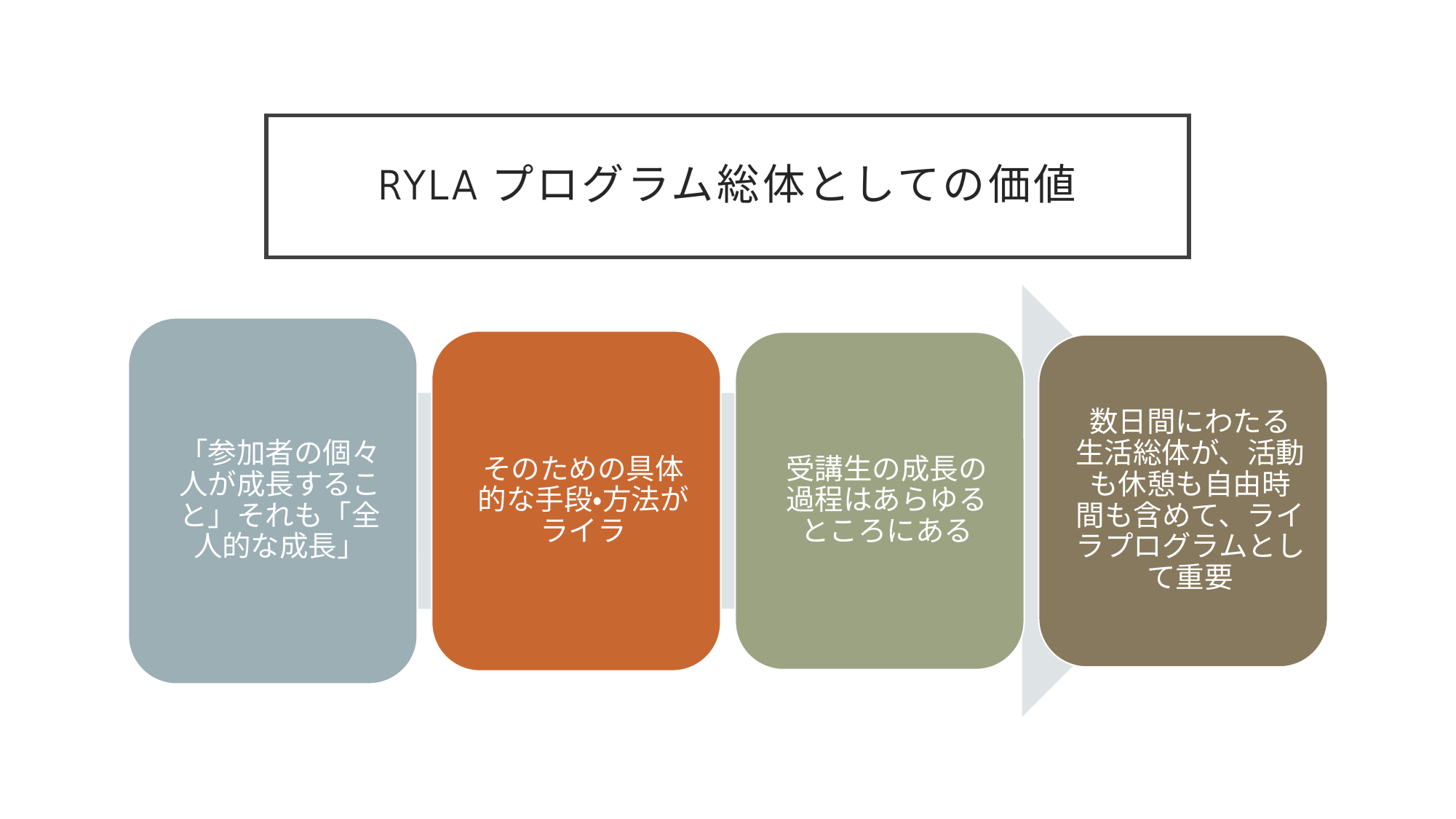

# RYLAプログラム総体としての価値
「参加者の個々人が成長すること」それも「全人的な成長」
そのための具体的な手段・方法がライラ
受講生の成長の過程はあらゆるところにある
数日間にわたる生活総体が、活動も休憩も自由時間も含めて、ライラプログラムとして重要